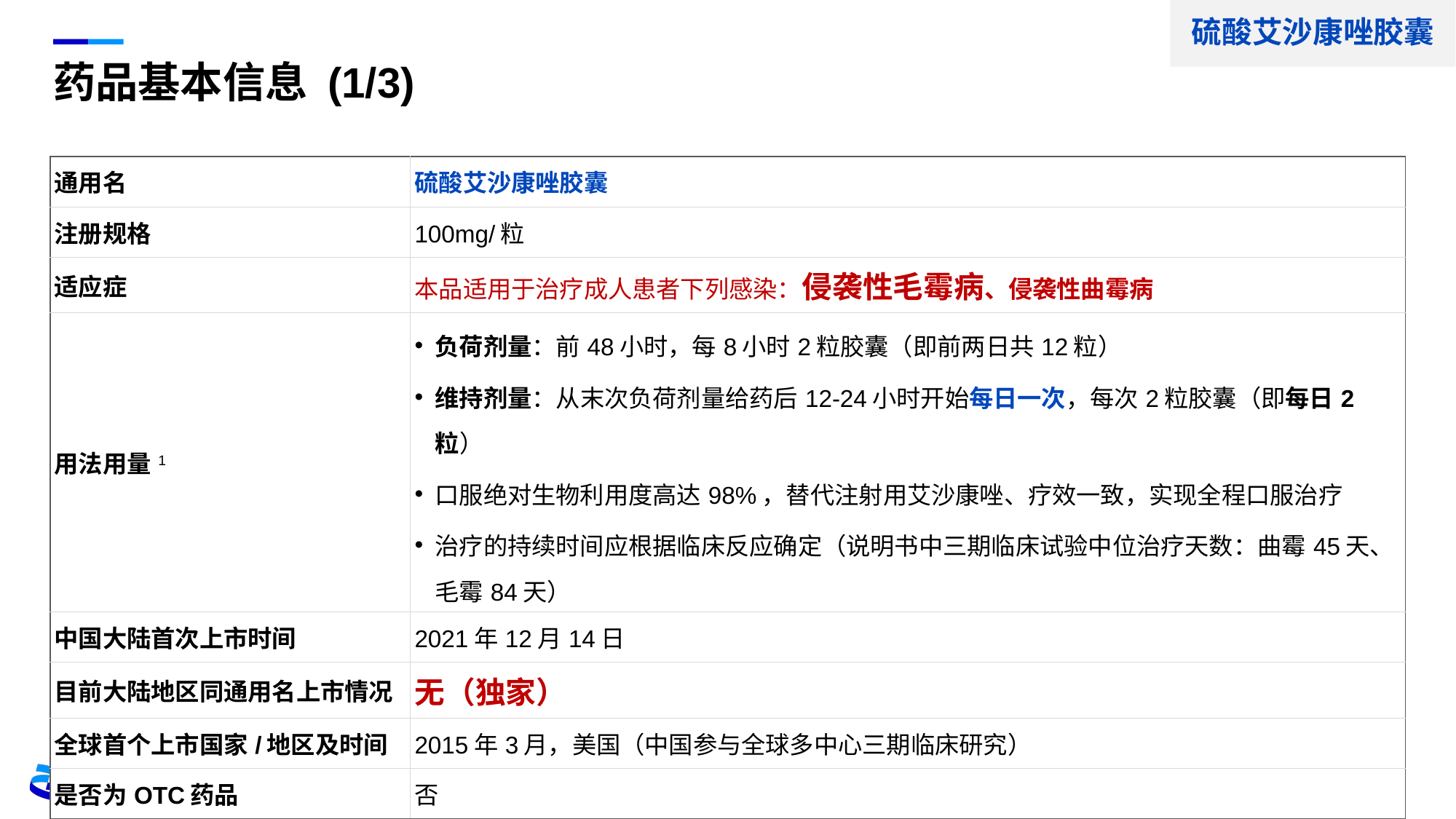

硫酸艾沙康唑胶囊
# 药品基本信息 (1/3)
| 通用名 | 硫酸艾沙康唑胶囊 |
| --- | --- |
| 注册规格 | 100mg/粒 |
| 适应症 | 本品适用于治疗成人患者下列感染：侵袭性毛霉病、侵袭性曲霉病 |
| 用法用量1 | 负荷剂量：前48小时，每8小时2粒胶囊（即前两日共12粒） 维持剂量：从末次负荷剂量给药后12-24小时开始每日一次，每次2粒胶囊（即每日2粒） 口服绝对生物利用度高达98%，替代注射用艾沙康唑、疗效一致，实现全程口服治疗 治疗的持续时间应根据临床反应确定（说明书中三期临床试验中位治疗天数：曲霉45天、毛霉84天） |
| 中国大陆首次上市时间 | 2021年12月14日 |
| 目前大陆地区同通用名上市情况 | 无（独家） |
| 全球首个上市国家/地区及时间 | 2015年3月，美国（中国参与全球多中心三期临床研究） |
| 是否为OTC药品 | 否 |